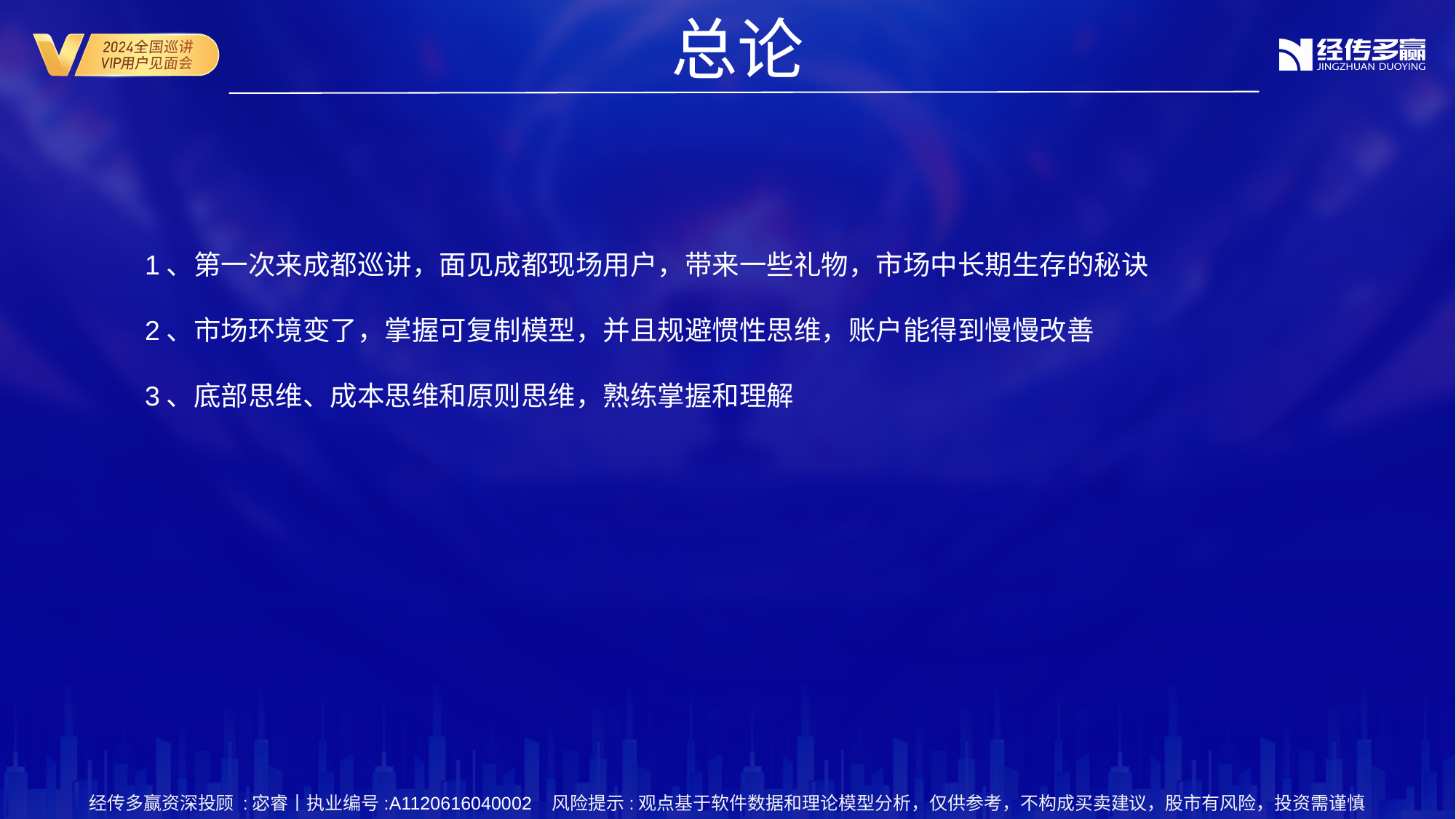

总论
1、第一次来成都巡讲，面见成都现场用户，带来一些礼物，市场中长期生存的秘诀

2、市场环境变了，掌握可复制模型，并且规避惯性思维，账户能得到慢慢改善

3、底部思维、成本思维和原则思维，熟练掌握和理解
经传多赢资深投顾 :宓睿丨执业编号:A1120616040002   风险提示:观点基于软件数据和理论模型分析，仅供参考，不构成买卖建议，股市有风险，投资需谨慎